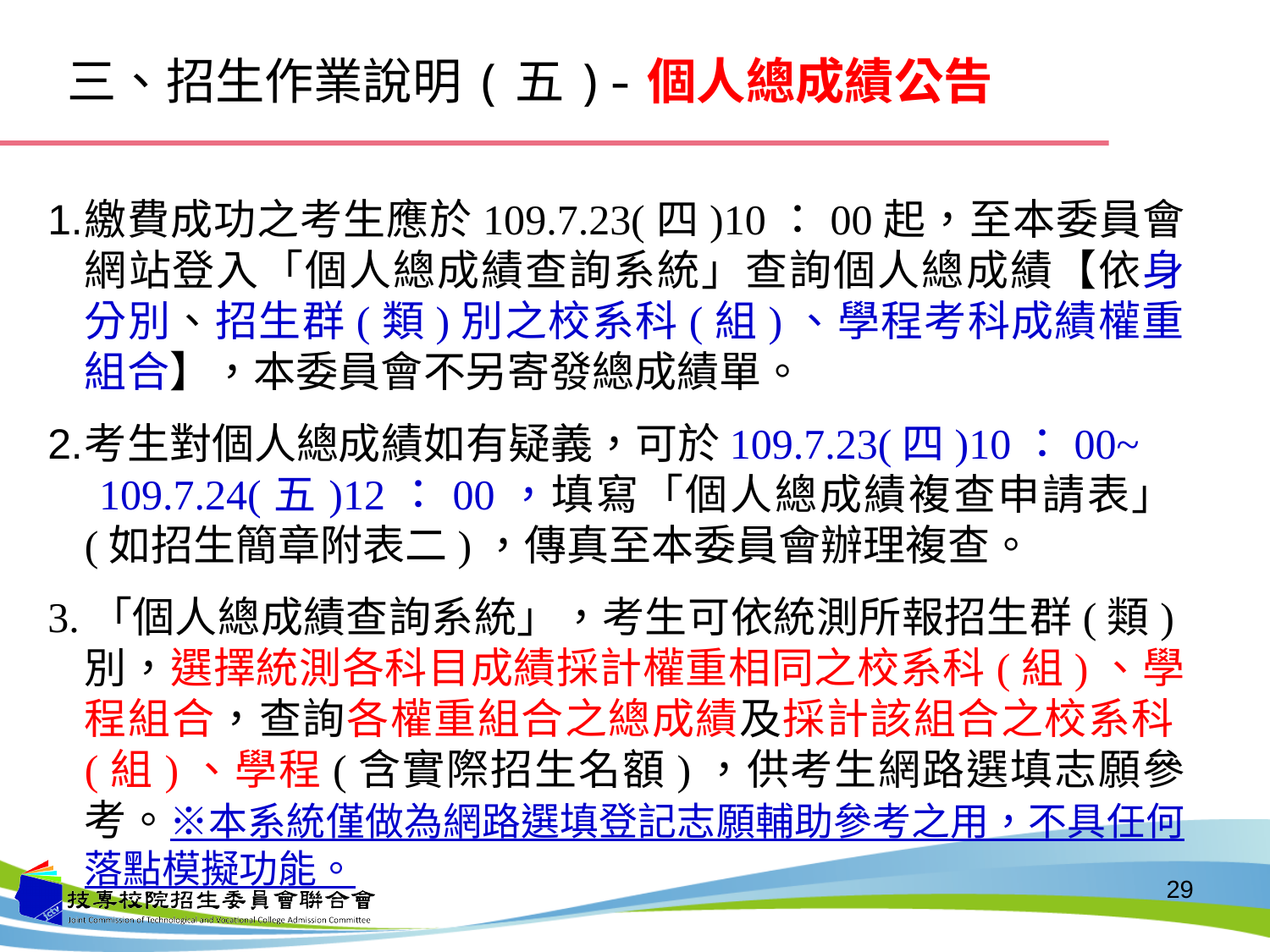

三、招生作業說明(五)-個人總成績公告
繳費成功之考生應於109.7.23(四)10：00起，至本委員會網站登入「個人總成績查詢系統」查詢個人總成績【依身分別、招生群(類)別之校系科(組)、學程考科成績權重組合】，本委員會不另寄發總成績單。
考生對個人總成績如有疑義，可於109.7.23(四)10：00~
    109.7.24(五)12：00，填寫「個人總成績複查申請表」(如招生簡章附表二)，傳真至本委員會辦理複查。
3.「個人總成績查詢系統」，考生可依統測所報招生群(類)別，選擇統測各科目成績採計權重相同之校系科(組)、學程組合，查詢各權重組合之總成績及採計該組合之校系科(組)、學程(含實際招生名額)，供考生網路選填志願參考。※本系統僅做為網路選填登記志願輔助參考之用，不具任何落點模擬功能。

29